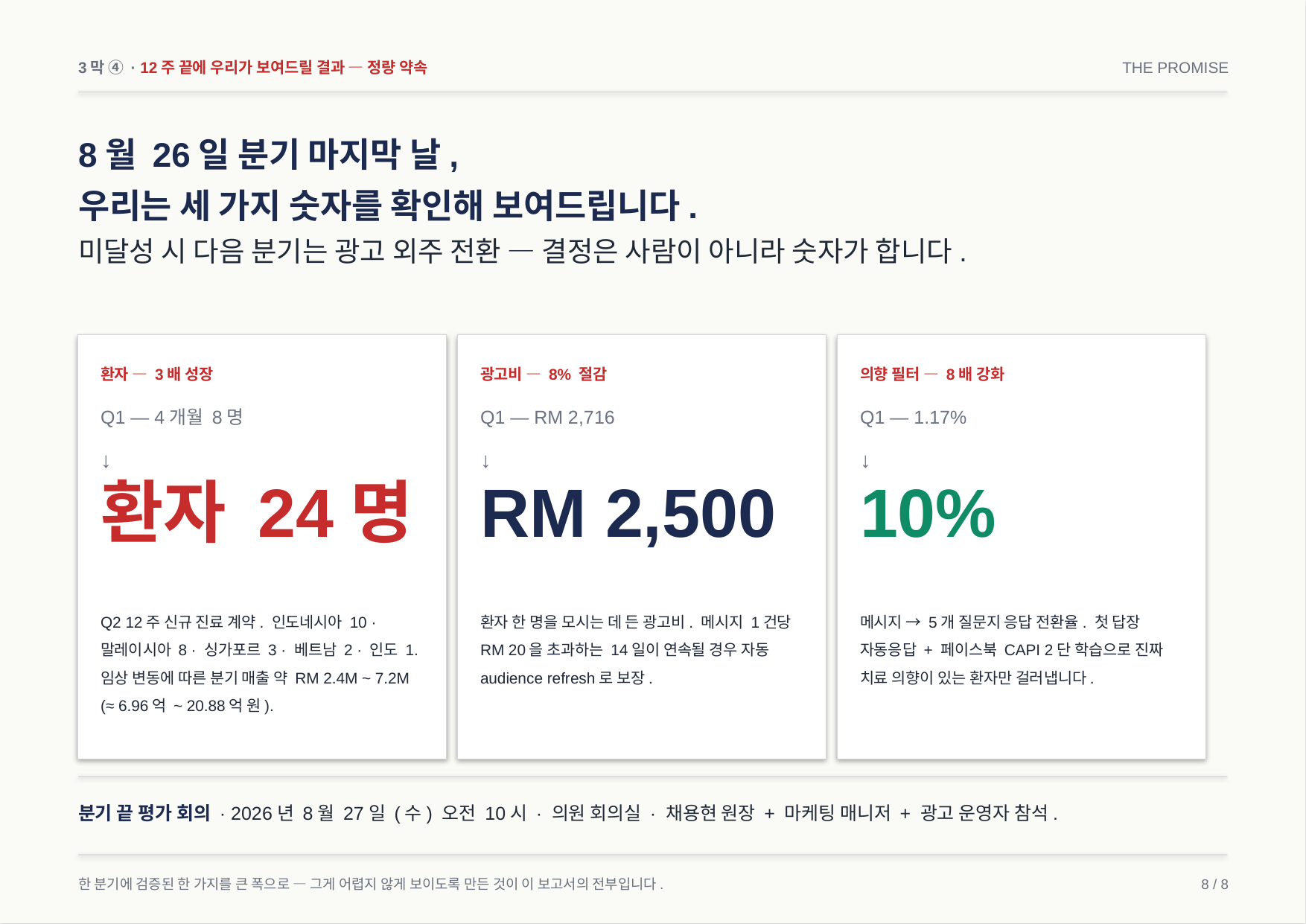

3막 ④ · 12주 끝에 우리가 보여드릴 결과 — 정량 약속
THE PROMISE

8월 26일 분기 마지막 날,
우리는 세 가지 숫자를 확인해 보여드립니다.
미달성 시 다음 분기는 광고 외주 전환 — 결정은 사람이 아니라 숫자가 합니다.

환자 — 3배 성장
광고비 — 8% 절감
의향 필터 — 8배 강화
Q1 — 4개월 8명
Q1 — RM 2,716
Q1 — 1.17%
↓
↓
↓
환자 24명
RM 2,500
10%
Q2 12주 신규 진료 계약. 인도네시아 10 · 말레이시아 8 · 싱가포르 3 · 베트남 2 · 인도 1. 임상 변동에 따른 분기 매출 약 RM 2.4M ~ 7.2M (≈ 6.96억 ~ 20.88억 원).
환자 한 명을 모시는 데 든 광고비. 메시지 1건당 RM 20을 초과하는 14일이 연속될 경우 자동 audience refresh로 보장.
메시지 → 5개 질문지 응답 전환율. 첫 답장 자동응답 + 페이스북 CAPI 2단 학습으로 진짜 치료 의향이 있는 환자만 걸러냅니다.

분기 끝 평가 회의 · 2026년 8월 27일 (수) 오전 10시 · 의원 회의실 · 채용현 원장 + 마케팅 매니저 + 광고 운영자 참석.

한 분기에 검증된 한 가지를 큰 폭으로 — 그게 어렵지 않게 보이도록 만든 것이 이 보고서의 전부입니다.
8 / 8